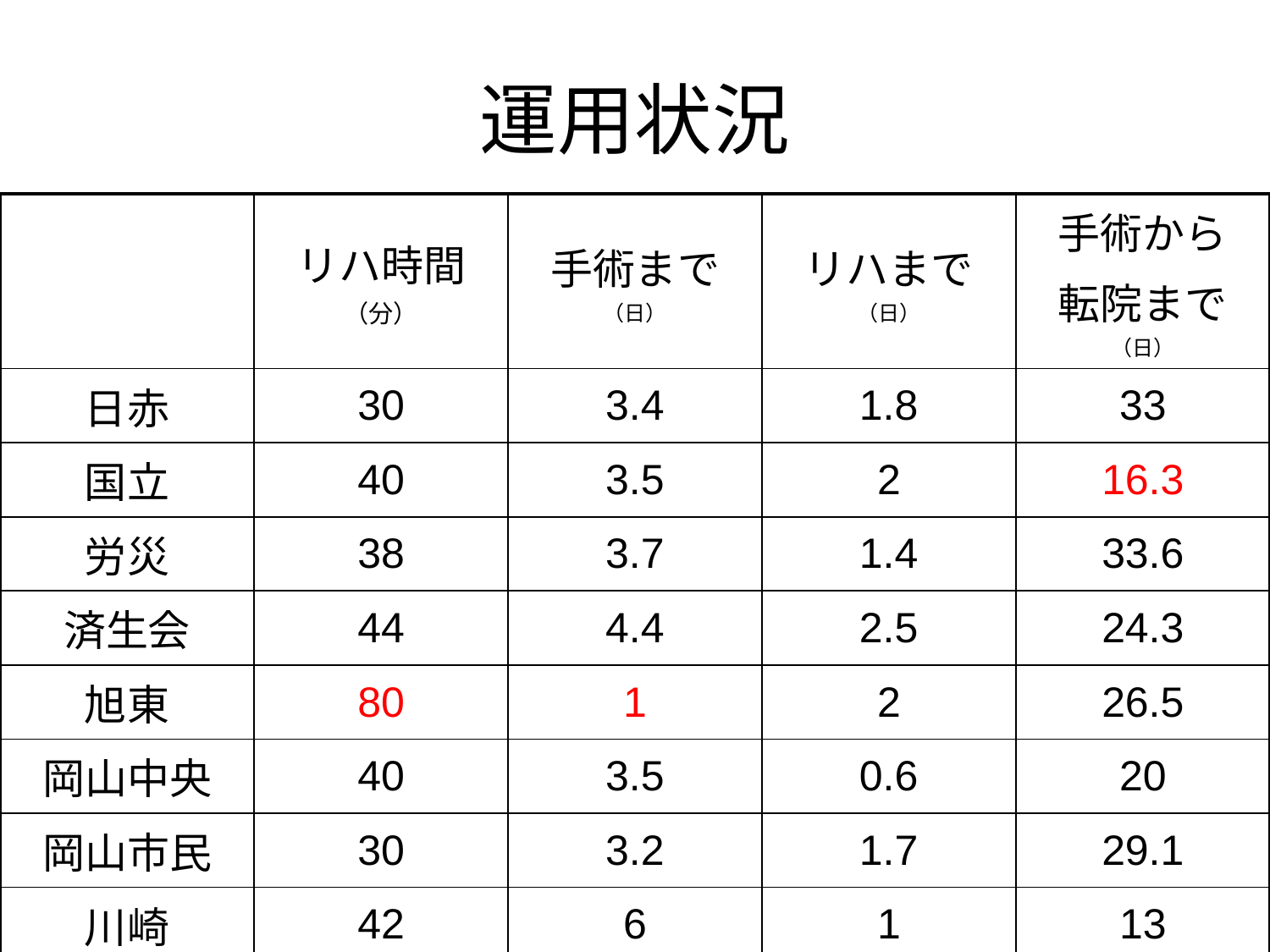

# 運用状況
|  | リハ時間（分） | 手術まで（日） | リハまで（日） | 手術から 転院まで（日） |
| --- | --- | --- | --- | --- |
| 日赤 | 30 | 3.4 | 1.8 | 33 |
| 国立 | 40 | 3.5 | 2 | 16.3 |
| 労災 | 38 | 3.7 | 1.4 | 33.6 |
| 済生会 | 44 | 4.4 | 2.5 | 24.3 |
| 旭東 | 80 | 1 | 2 | 26.5 |
| 岡山中央 | 40 | 3.5 | 0.6 | 20 |
| 岡山市民 | 30 | 3.2 | 1.7 | 29.1 |
| 川崎 | 42 | 6 | 1 | 13 |
| 西大寺 | 60 | 2 | 1 | 30 |